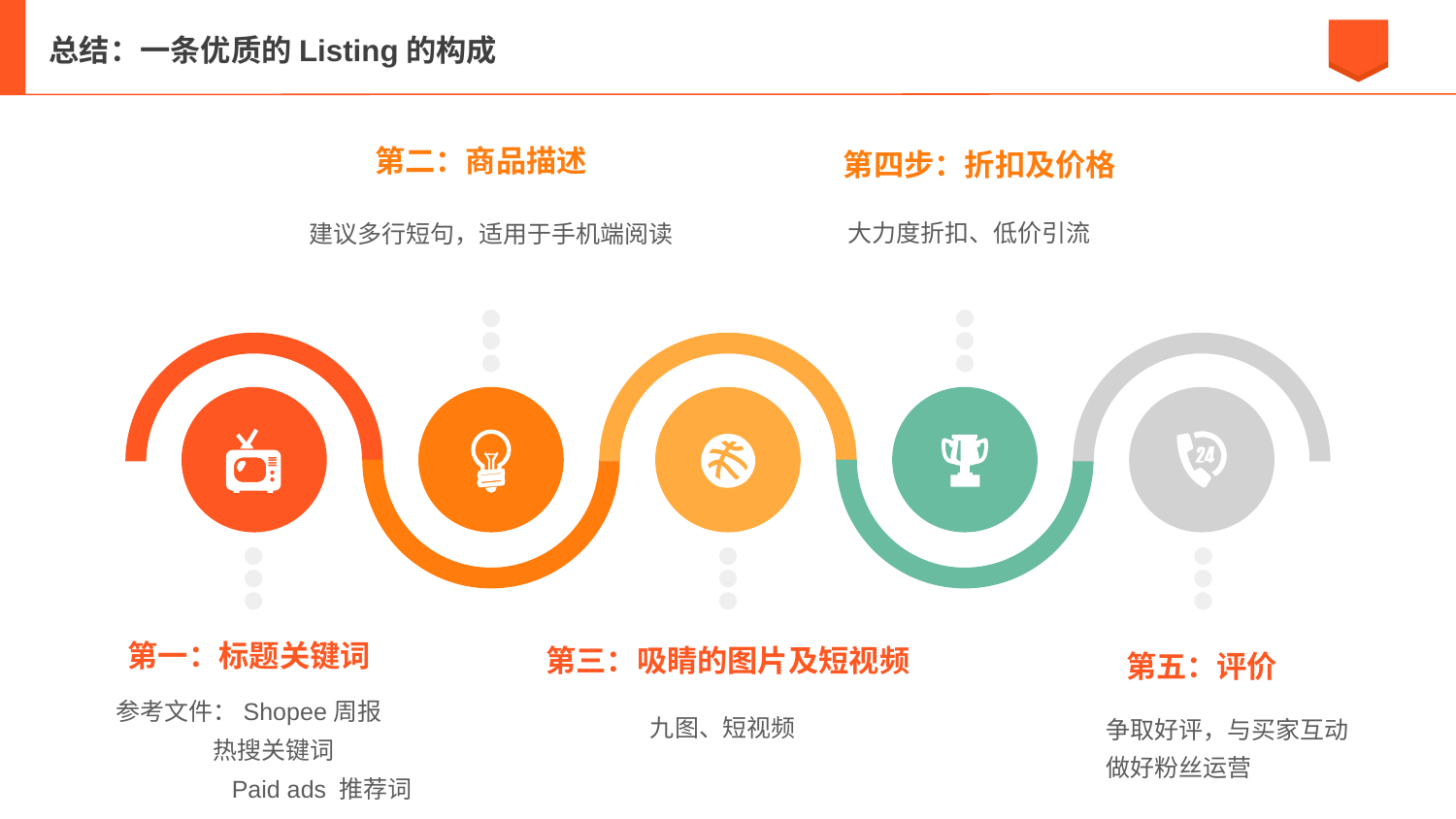

总结：一条优质的Listing的构成
27
第二：商品描述
第四步：折扣及价格
大力度折扣、低价引流
建议多行短句，适用于手机端阅读

第一：标题关键词
第三：吸睛的图片及短视频
第五：评价
参考文件：Shopee周报
                 热搜关键词
                 Paid ads 推荐词
九图、短视频
争取好评，与买家互动
做好粉丝运营